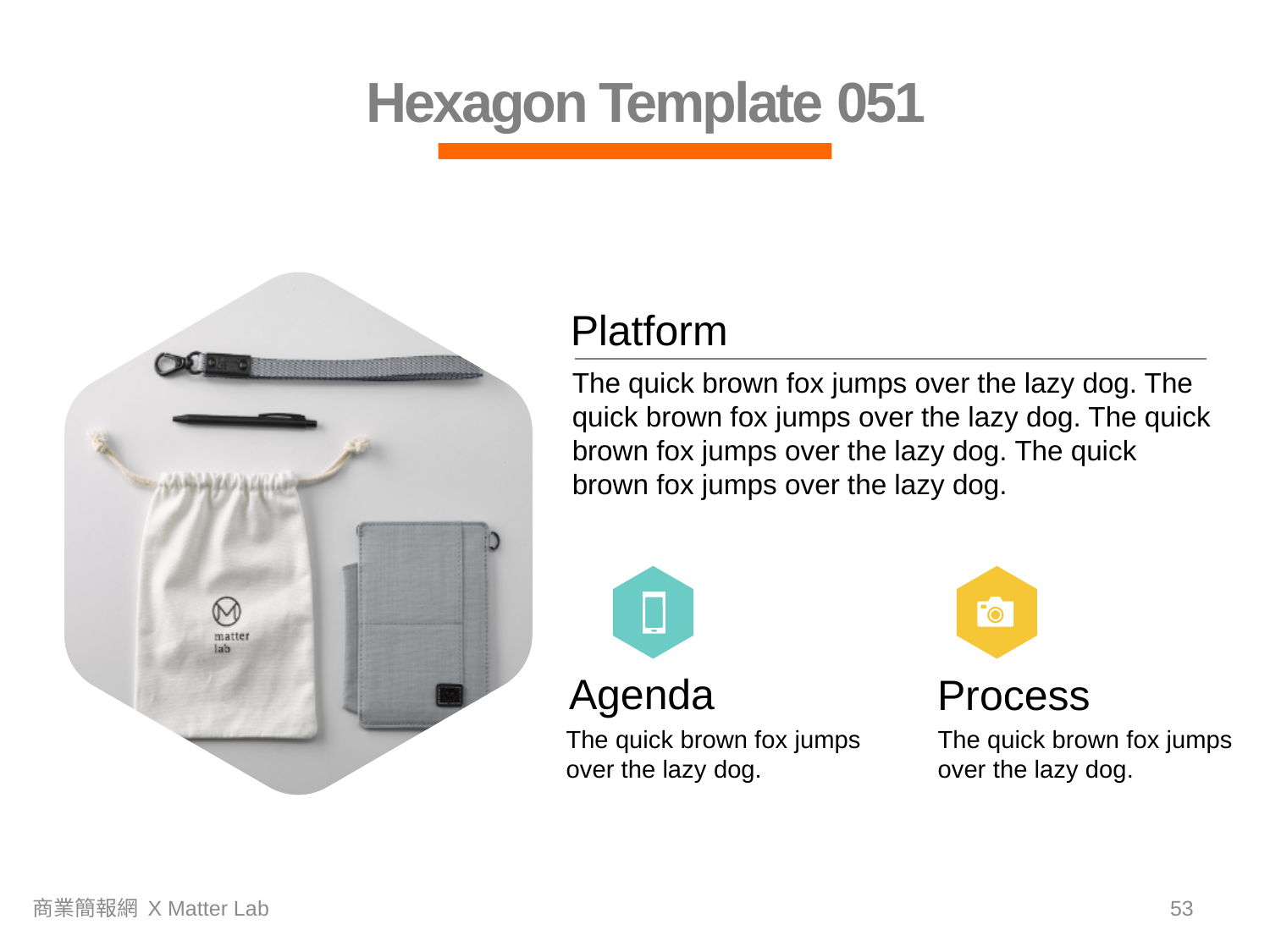

Hexagon Template 051

Platform
The quick brown fox jumps over the lazy dog. The quick brown fox jumps over the lazy dog. The quick brown fox jumps over the lazy dog. The quick brown fox jumps over the lazy dog.

Agenda
Process
The quick brown fox jumps over the lazy dog.
The quick brown fox jumps over the lazy dog.
商業簡報網 X Matter Lab
53